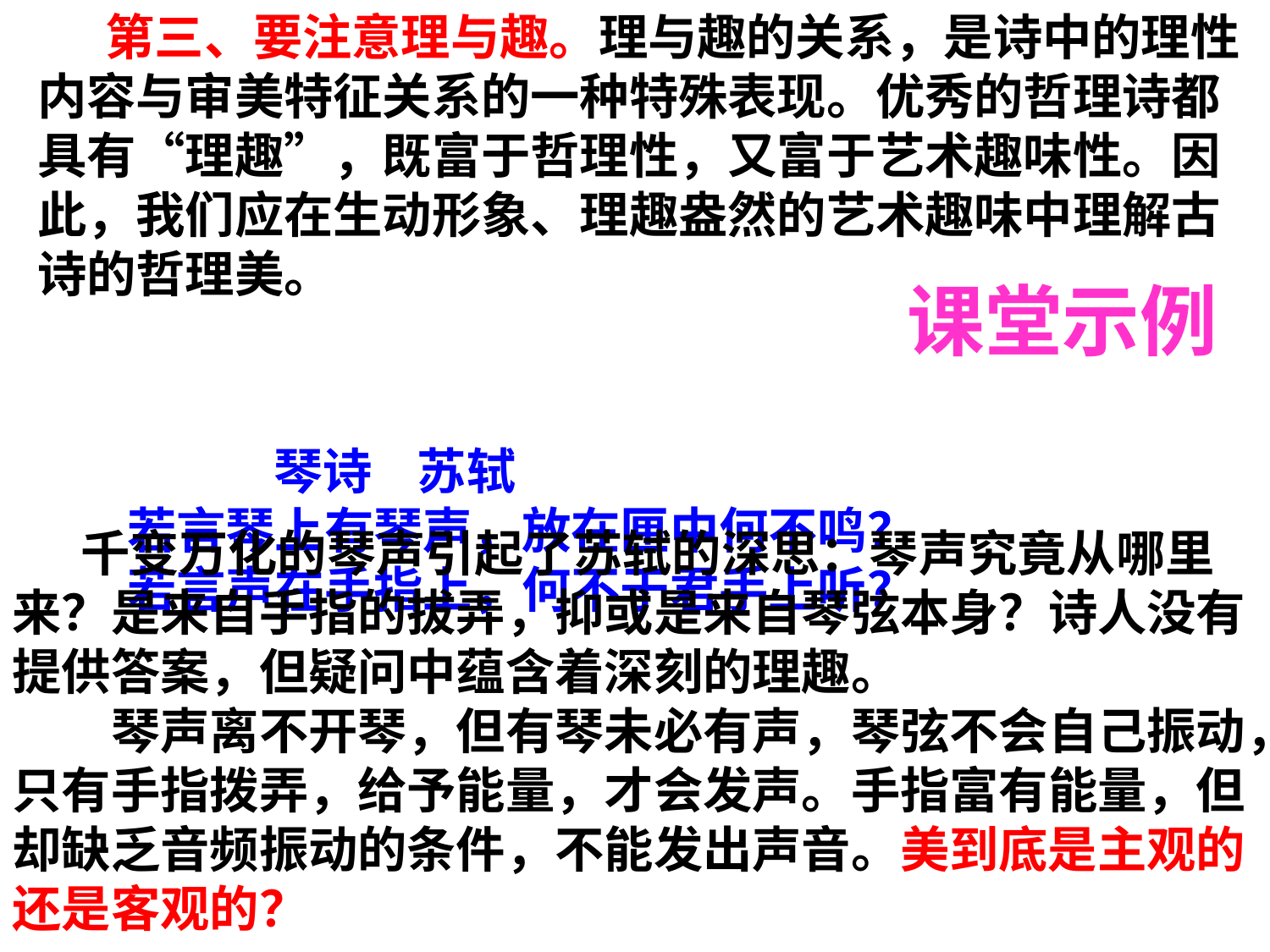

第三、要注意理与趣。理与趣的关系，是诗中的理性内容与审美特征关系的一种特殊表现。优秀的哲理诗都具有“理趣”，既富于哲理性，又富于艺术趣味性。因此，我们应在生动形象、理趣盎然的艺术趣味中理解古诗的哲理美。

            琴诗    苏轼
若言琴上有琴声，放在匣中何不鸣？
若言声在手指上，何不于君手上听？
课堂示例
     千变万化的琴声引起了苏轼的深思：琴声究竟从哪里来？是来自手指的拔弄，抑或是来自琴弦本身？诗人没有提供答案，但疑问中蕴含着深刻的理趣。
　　琴声离不开琴，但有琴未必有声，琴弦不会自己振动，只有手指拨弄，给予能量，才会发声。手指富有能量，但却缺乏音频振动的条件，不能发出声音。美到底是主观的还是客观的？